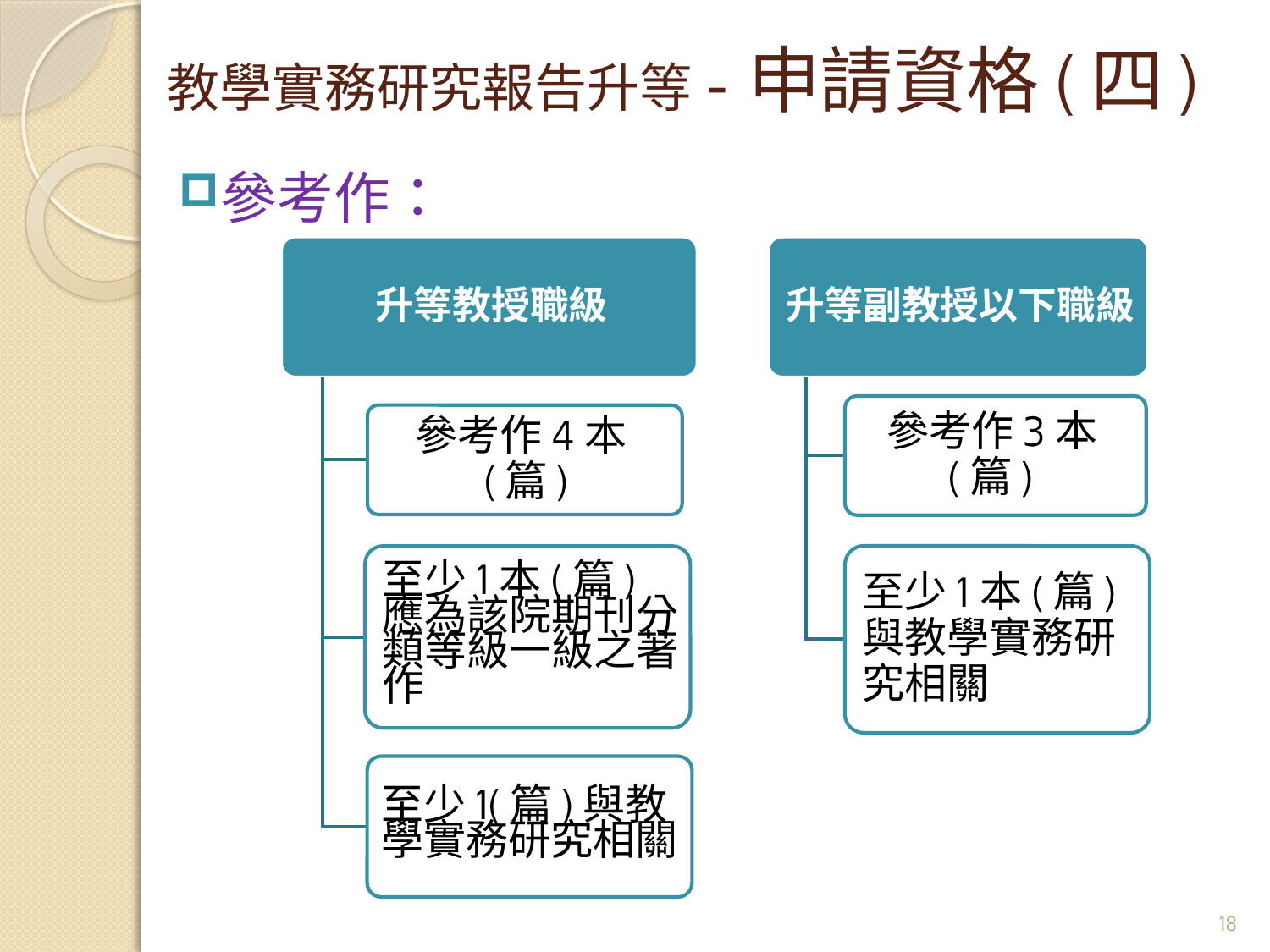

# 教學實務研究報告升等-申請資格(四)
參考作：

升等教授職級
參考作4本(篇)
至少1本(篇)應為該院期刊分類等級一級之著作
至少1(篇)與教學實務研究相關
升等副教授以下職級
參考作3本(篇)
至少1本(篇) 與教學實務研究相關
18